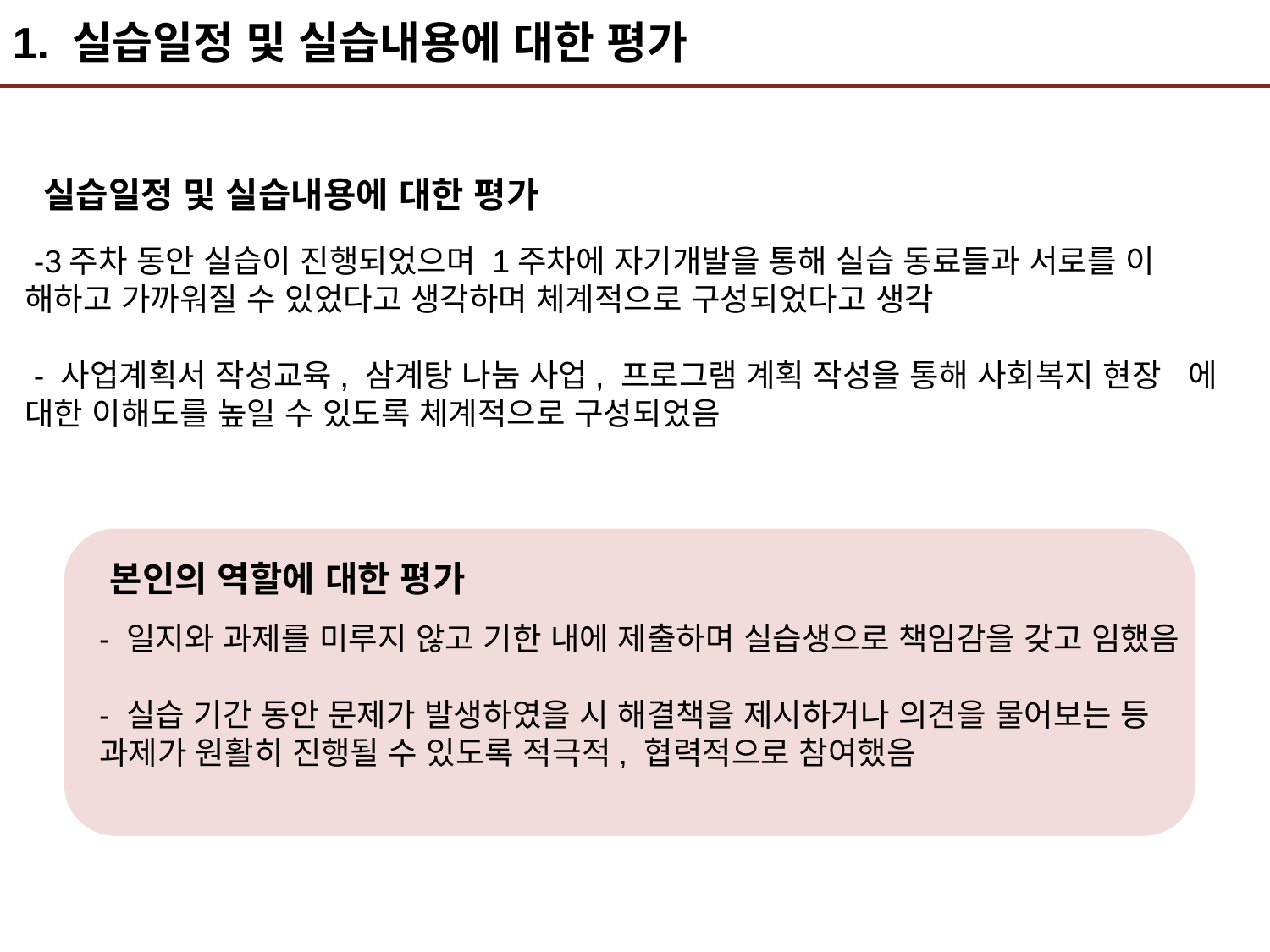

1. 실습일정 및 실습내용에 대한 평가
 실습일정 및 실습내용에 대한 평가
 -3주차 동안 실습이 진행되었으며 1주차에 자기개발을 통해 실습 동료들과 서로를 이     해하고 가까워질 수 있었다고 생각하며 체계적으로 구성되었다고 생각

 - 사업계획서 작성교육, 삼계탕 나눔 사업, 프로그램 계획 작성을 통해 사회복지 현장   에 대한 이해도를 높일 수 있도록 체계적으로 구성되었음

본인의 역할에 대한 평가
- 일지와 과제를 미루지 않고 기한 내에 제출하며 실습생으로 책임감을 갖고 임했음

- 실습 기간 동안 문제가 발생하였을 시 해결책을 제시하거나 의견을 물어보는 등 과제가 원활히 진행될 수 있도록 적극적, 협력적으로 참여했음